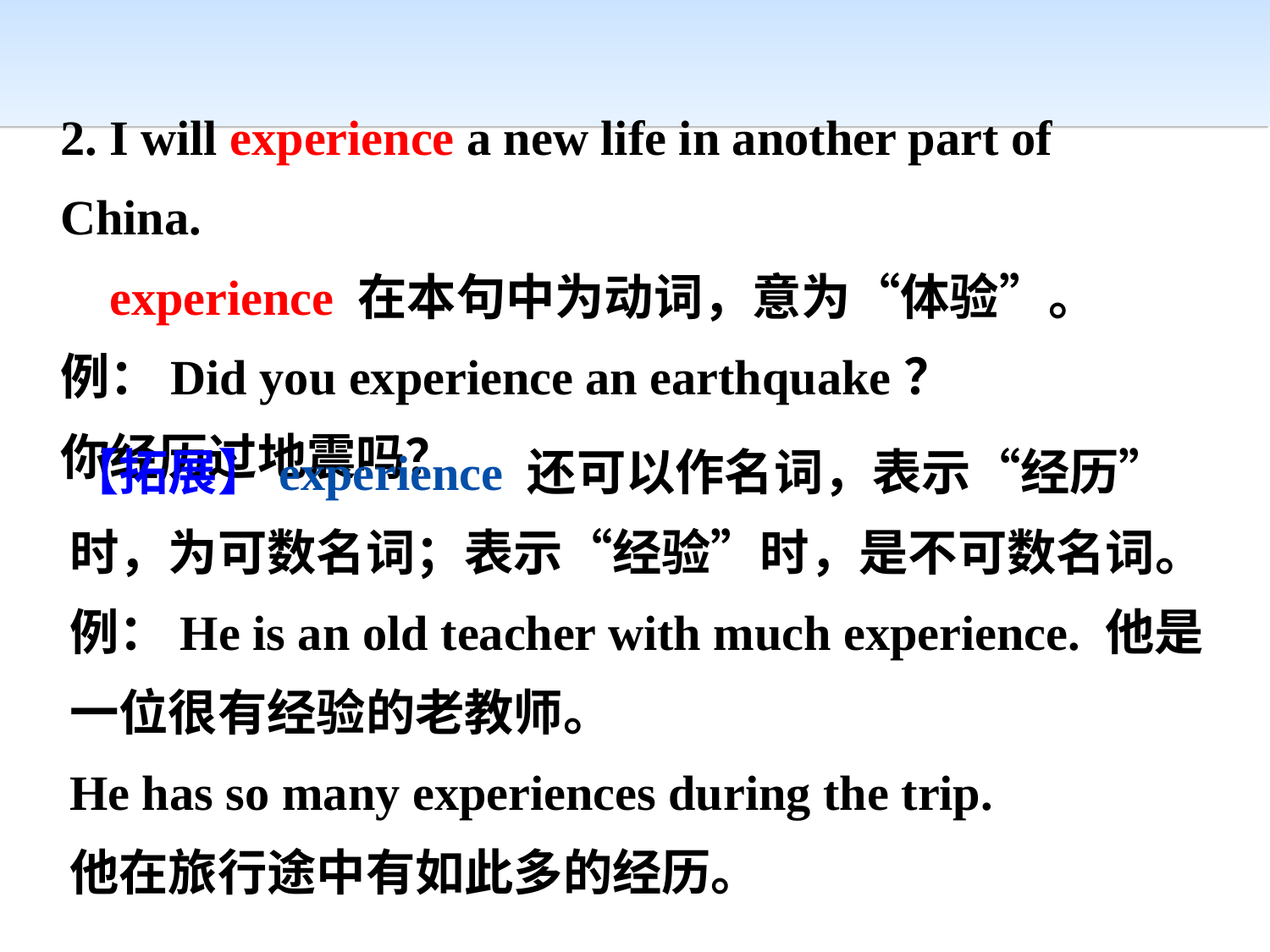

2. I will experience a new life in another part of China.
    experience 在本句中为动词，意为“体验”。
例：Did you experience an earthquake？
你经历过地震吗？
【拓展】experience 还可以作名词，表示“经历”时，为可数名词；表示“经验”时，是不可数名词。
例：He is an old teacher with much experience. 他是一位很有经验的老教师。
He has so many experiences during the trip.
他在旅行途中有如此多的经历。